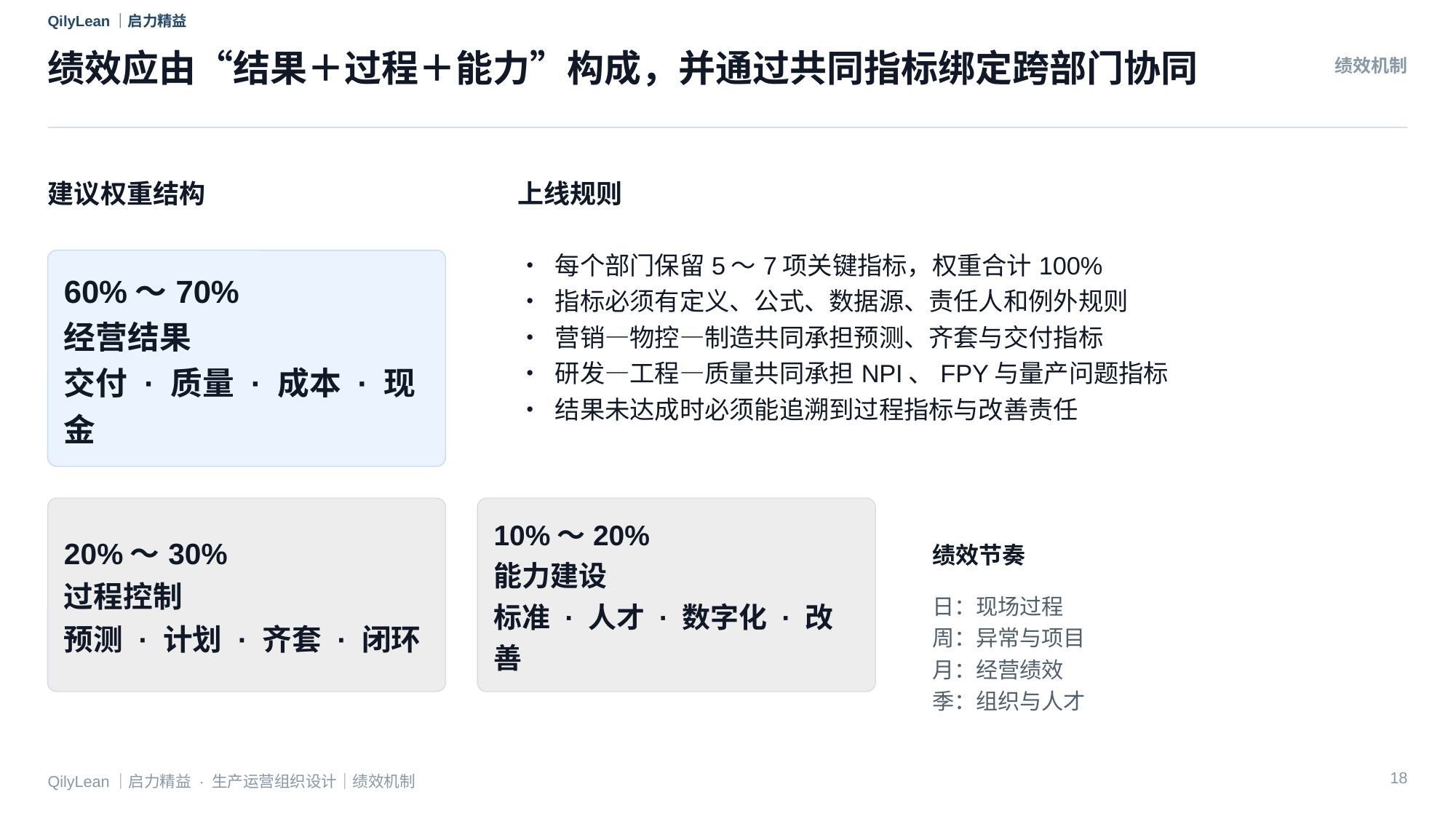

QilyLean｜启力精益
绩效应由“结果＋过程＋能力”构成，并通过共同指标绑定跨部门协同
绩效机制
建议权重结构
上线规则
• 每个部门保留5～7项关键指标，权重合计100%
• 指标必须有定义、公式、数据源、责任人和例外规则
• 营销—物控—制造共同承担预测、齐套与交付指标
• 研发—工程—质量共同承担NPI、FPY与量产问题指标
• 结果未达成时必须能追溯到过程指标与改善责任
60%～70%
经营结果
交付 · 质量 · 成本 · 现金
20%～30%
过程控制
预测 · 计划 · 齐套 · 闭环
10%～20%
能力建设
标准 · 人才 · 数字化 · 改善
绩效节奏
日：现场过程
周：异常与项目
月：经营绩效
季：组织与人才
QilyLean｜启力精益 · 生产运营组织设计｜绩效机制
18